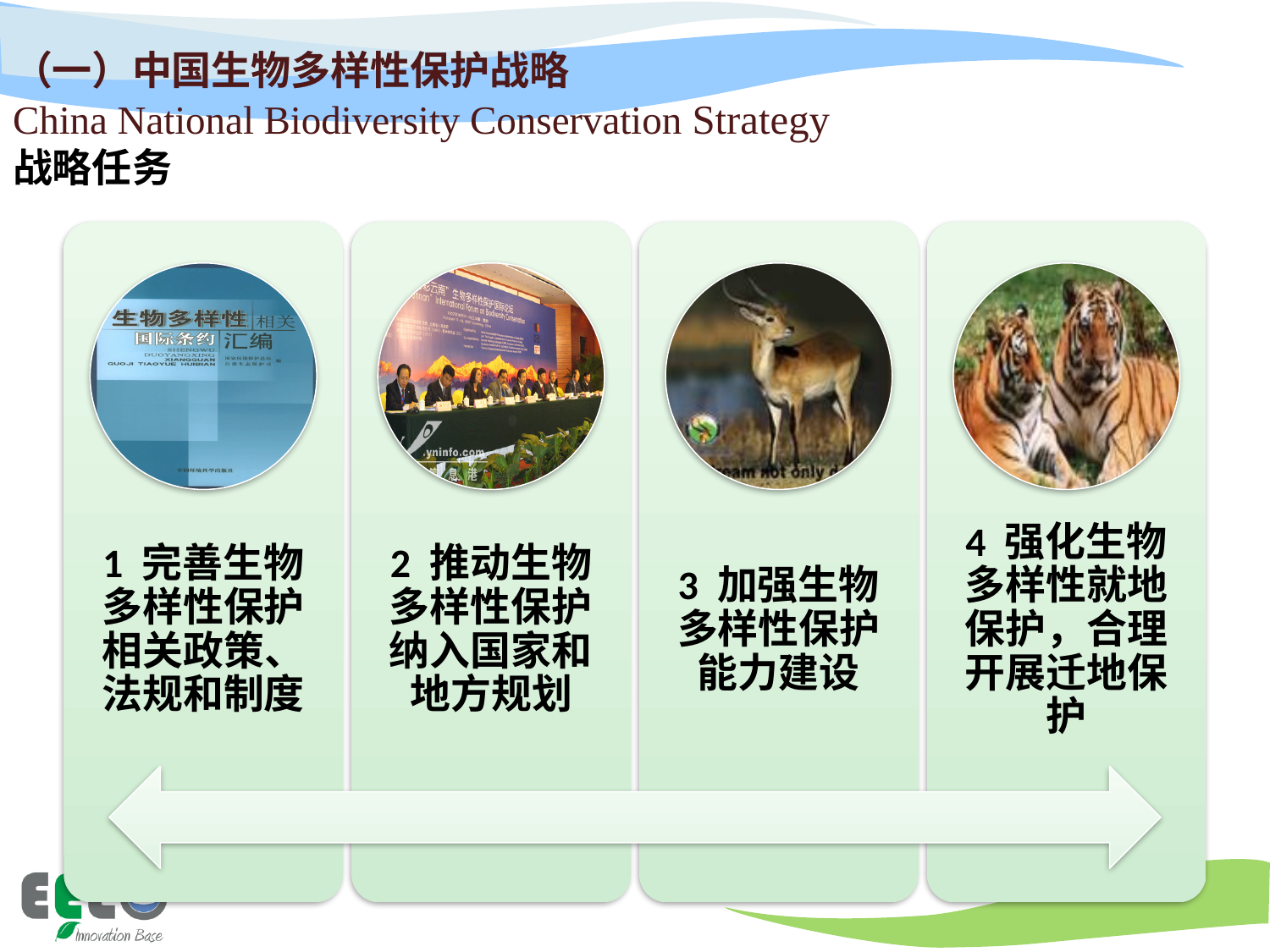

# （一）中国生物多样性保护战略 China National Biodiversity Conservation Strategy 战略任务
1 完善生物多样性保护相关政策、法规和制度
2 推动生物多样性保护纳入国家和地方规划
3 加强生物多样性保护能力建设
4 强化生物多样性就地保护，合理开展迁地保护